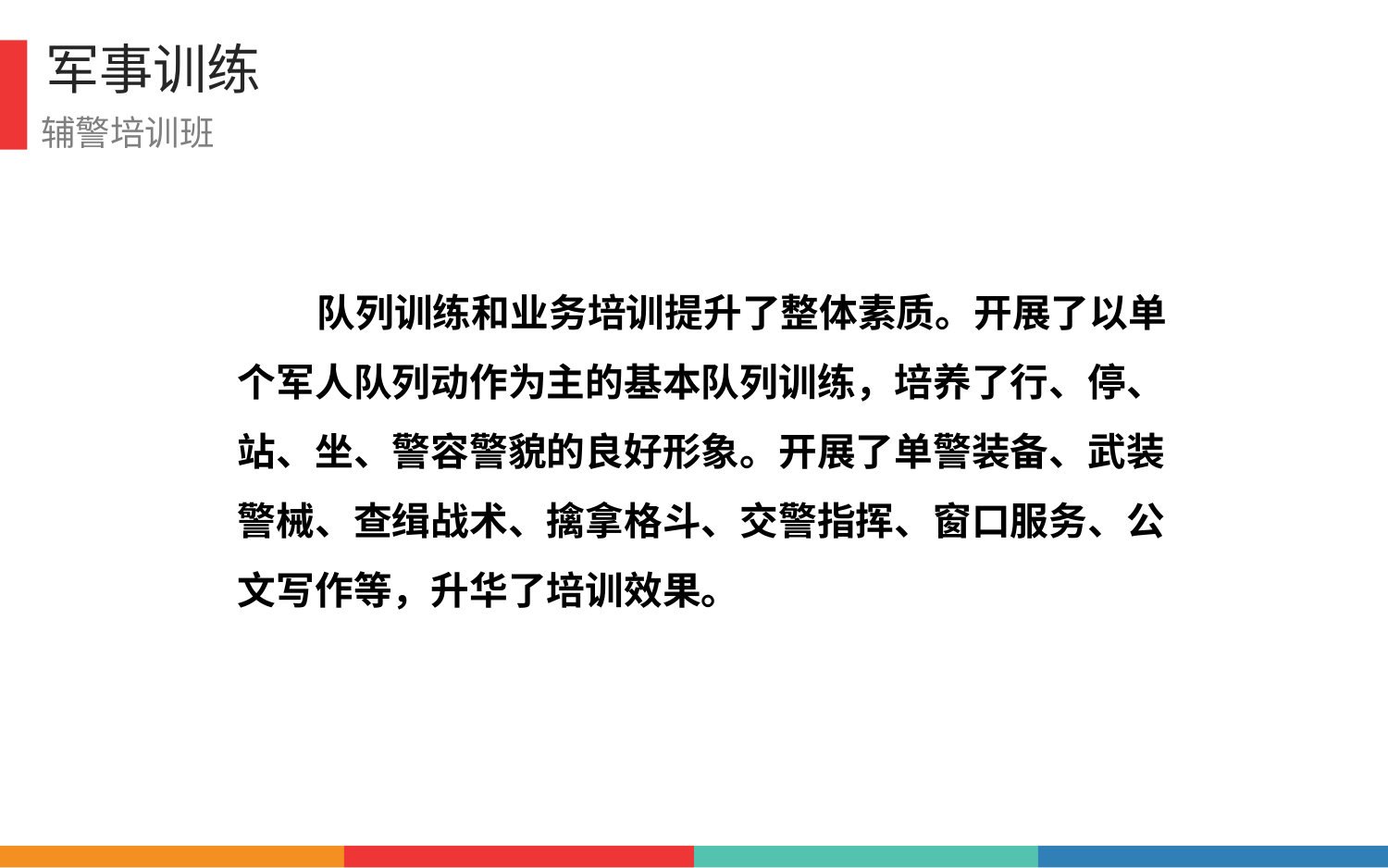

军事训练

辅警培训班
        队列训练和业务培训提升了整体素质。开展了以单个军人队列动作为主的基本队列训练，培养了行、停、站、坐、警容警貌的良好形象。开展了单警装备、武装警械、查缉战术、擒拿格斗、交警指挥、窗口服务、公文写作等，升华了培训效果。

14